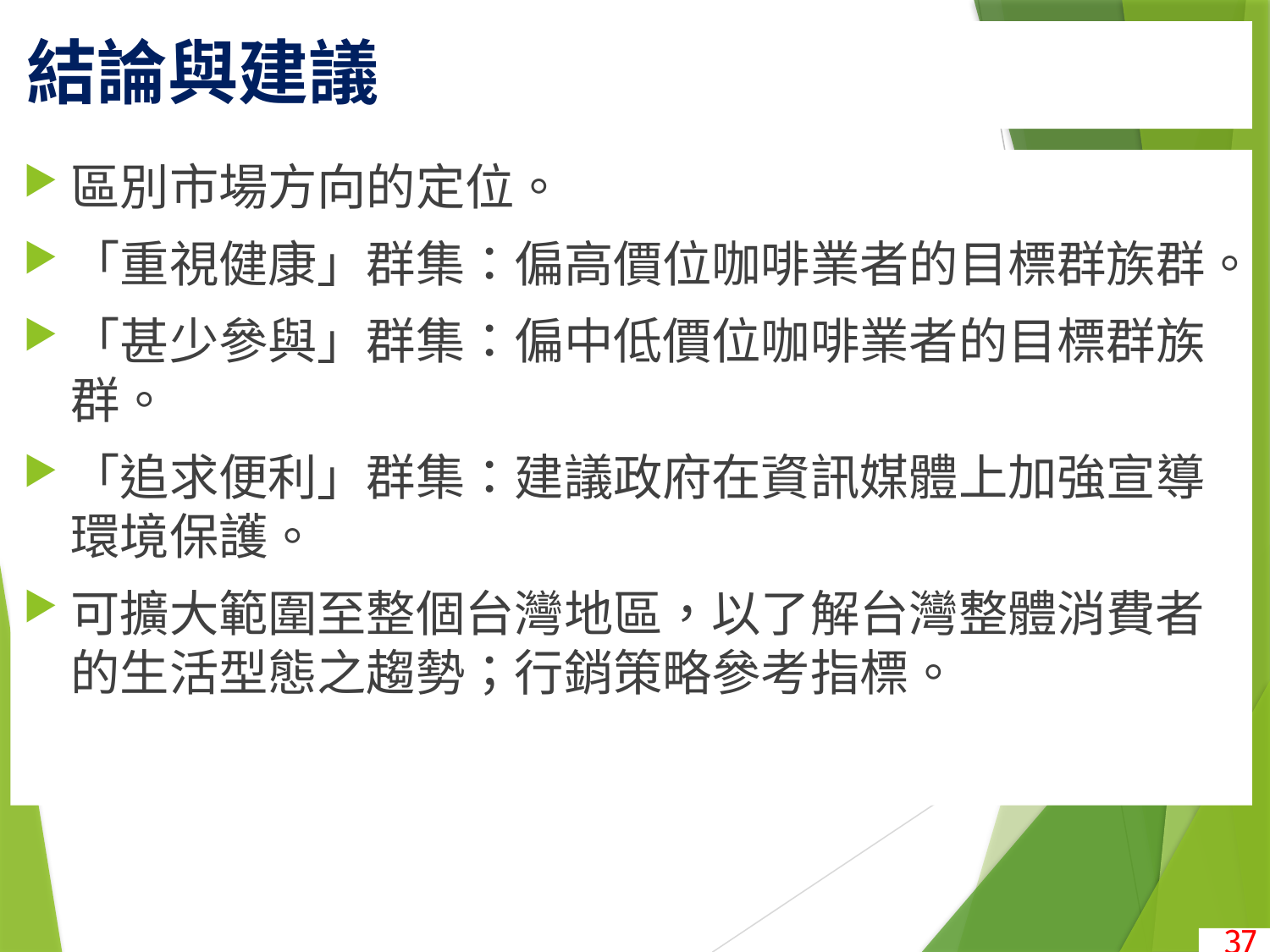

# 結論與建議
區別市場方向的定位。
「重視健康」群集：偏高價位咖啡業者的目標群族群。
「甚少參與」群集：偏中低價位咖啡業者的目標群族群。
「追求便利」群集：建議政府在資訊媒體上加強宣導環境保護。
可擴大範圍至整個台灣地區，以了解台灣整體消費者的生活型態之趨勢；行銷策略參考指標。

37